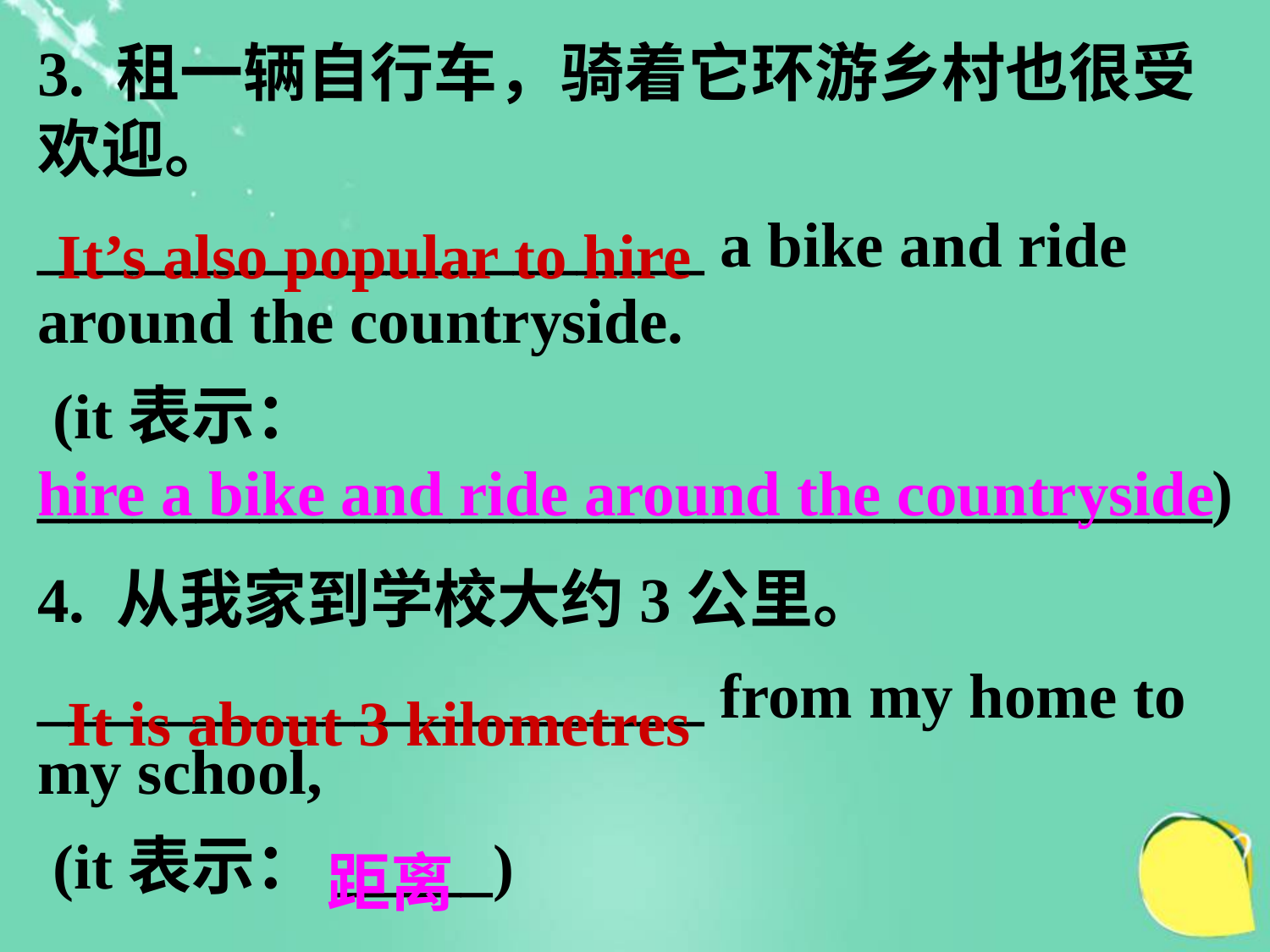

3. 租一辆自行车，骑着它环游乡村也很受欢迎。
_____________________ a bike and ride around the countryside.
 (it表示：_____________________________________)
4. 从我家到学校大约3公里。
_____________________ from my home to my school,
 (it表示：_____)
It’s also popular to hire
hire a bike and ride around the countryside
It is about 3 kilometres
距离